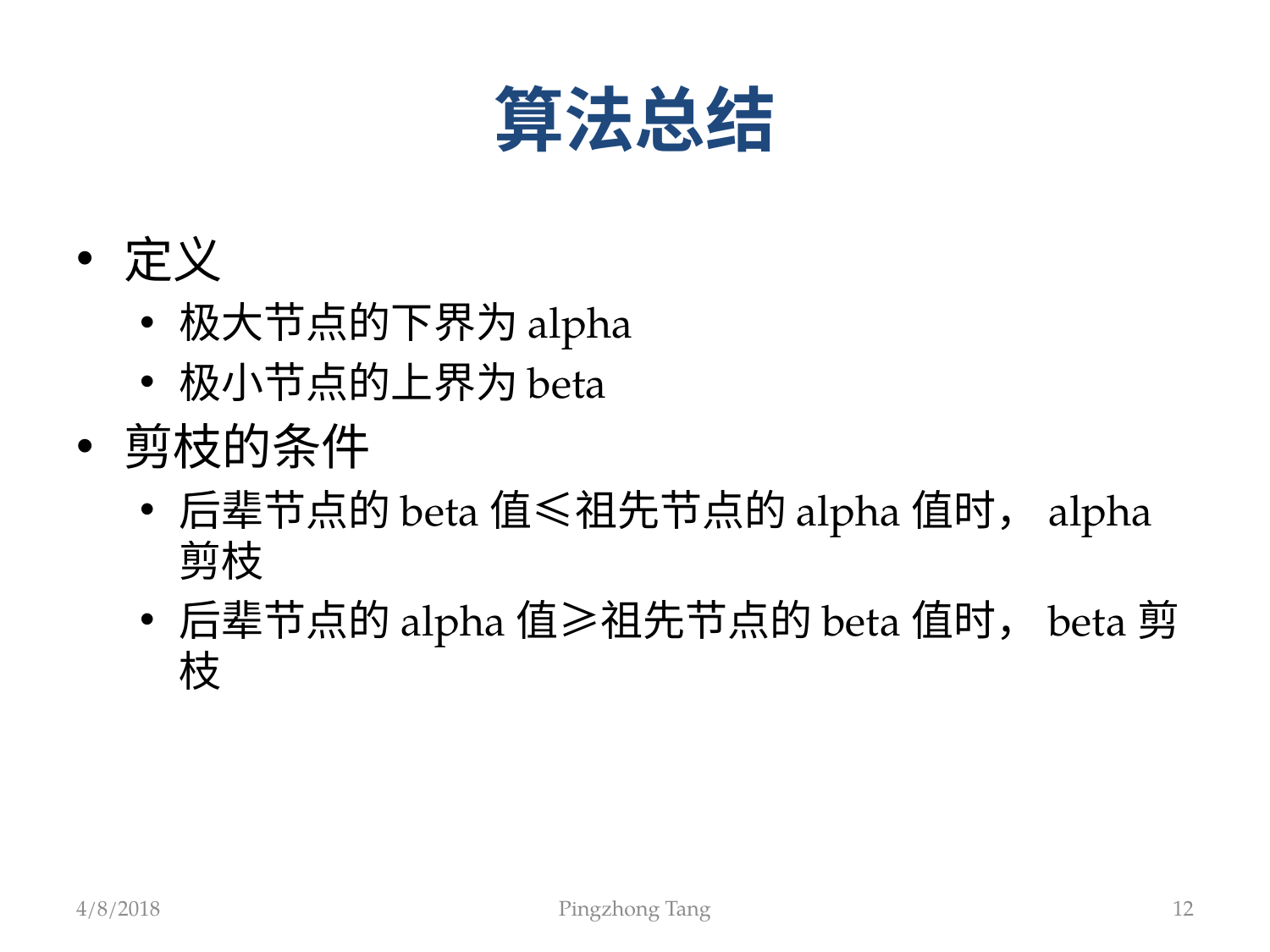

# 算法总结
定义
极大节点的下界为alpha
极小节点的上界为beta
剪枝的条件
后辈节点的beta值≤祖先节点的alpha值时，alpha剪枝
后辈节点的alpha值≥祖先节点的beta值时，beta剪枝
4/8/2018
Pingzhong Tang
12